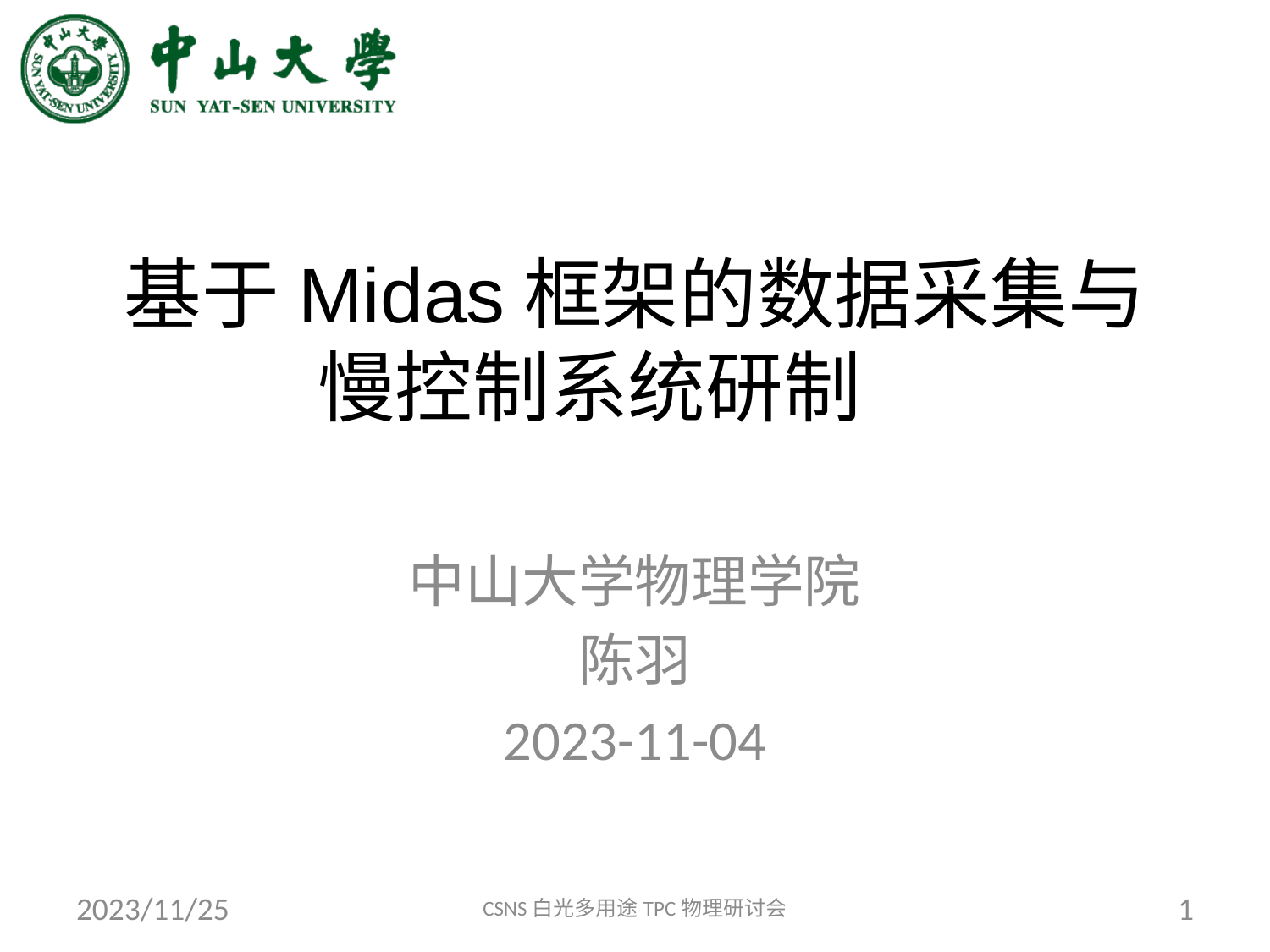

# 基于Midas框架的数据采集与慢控制系统研制
中山大学物理学院
陈羽
2023-11-04
2023/11/25
CSNS白光多用途TPC物理研讨会
1